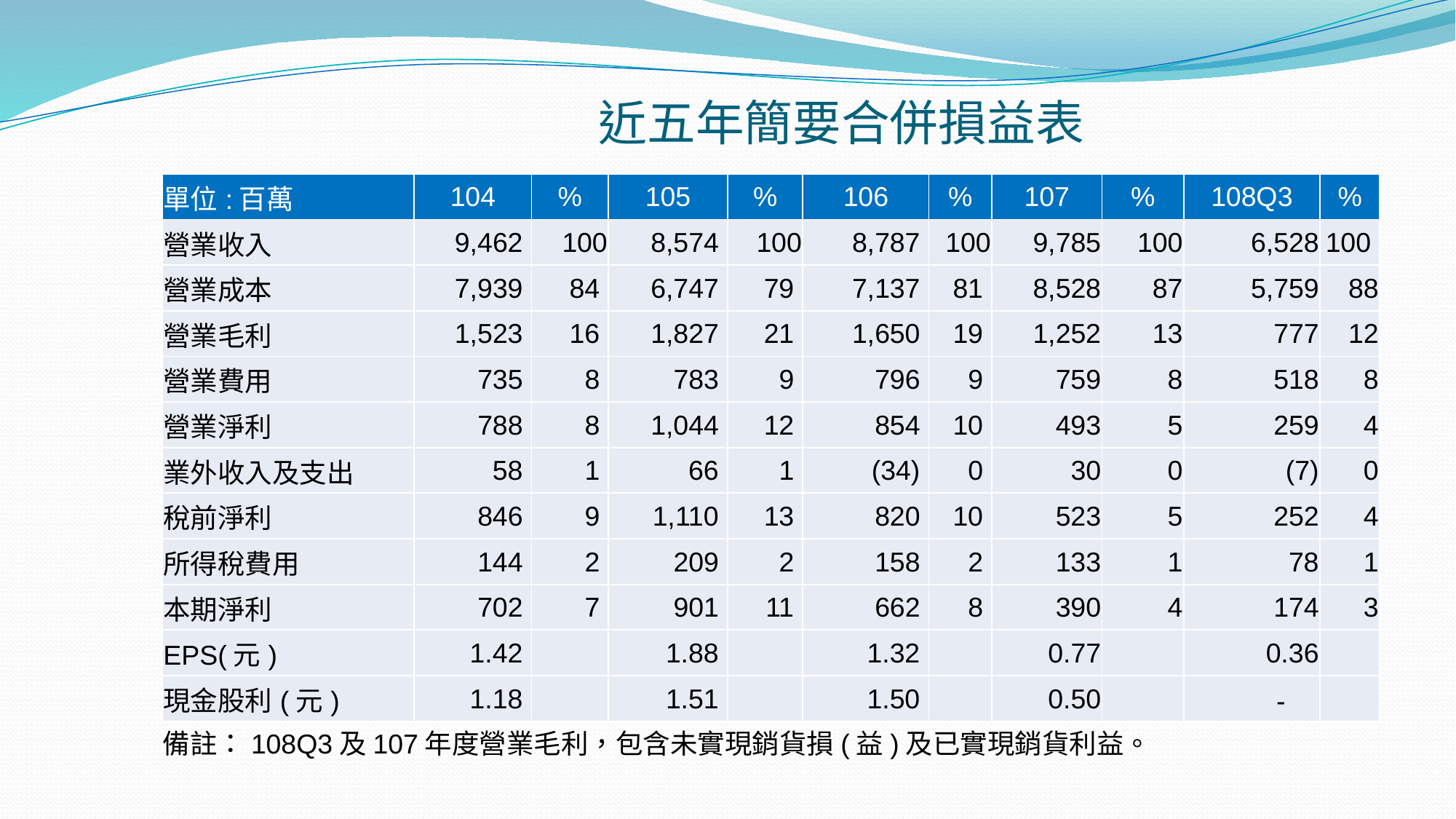

# 近五年簡要合併損益表
| 單位:百萬 | 104 | % | 105 | % | 106 | % | 107 | % | 108Q3 | % |
| --- | --- | --- | --- | --- | --- | --- | --- | --- | --- | --- |
| 營業收入 | 9,462 | 100 | 8,574 | 100 | 8,787 | 100 | 9,785 | 100 | 6,528 | 100 |
| 營業成本 | 7,939 | 84 | 6,747 | 79 | 7,137 | 81 | 8,528 | 87 | 5,759 | 88 |
| 營業毛利 | 1,523 | 16 | 1,827 | 21 | 1,650 | 19 | 1,252 | 13 | 777 | 12 |
| 營業費用 | 735 | 8 | 783 | 9 | 796 | 9 | 759 | 8 | 518 | 8 |
| 營業淨利 | 788 | 8 | 1,044 | 12 | 854 | 10 | 493 | 5 | 259 | 4 |
| 業外收入及支出 | 58 | 1 | 66 | 1 | (34) | 0 | 30 | 0 | (7) | 0 |
| 稅前淨利 | 846 | 9 | 1,110 | 13 | 820 | 10 | 523 | 5 | 252 | 4 |
| 所得稅費用 | 144 | 2 | 209 | 2 | 158 | 2 | 133 | 1 | 78 | 1 |
| 本期淨利 | 702 | 7 | 901 | 11 | 662 | 8 | 390 | 4 | 174 | 3 |
| EPS(元) | 1.42 |  | 1.88 |  | 1.32 |  | 0.77 |  | 0.36 |  |
| 現金股利(元) | 1.18 |  | 1.51 |  | 1.50 |  | 0.50 |  | - |  |
備註：108Q3及107年度營業毛利，包含未實現銷貨損(益)及已實現銷貨利益。